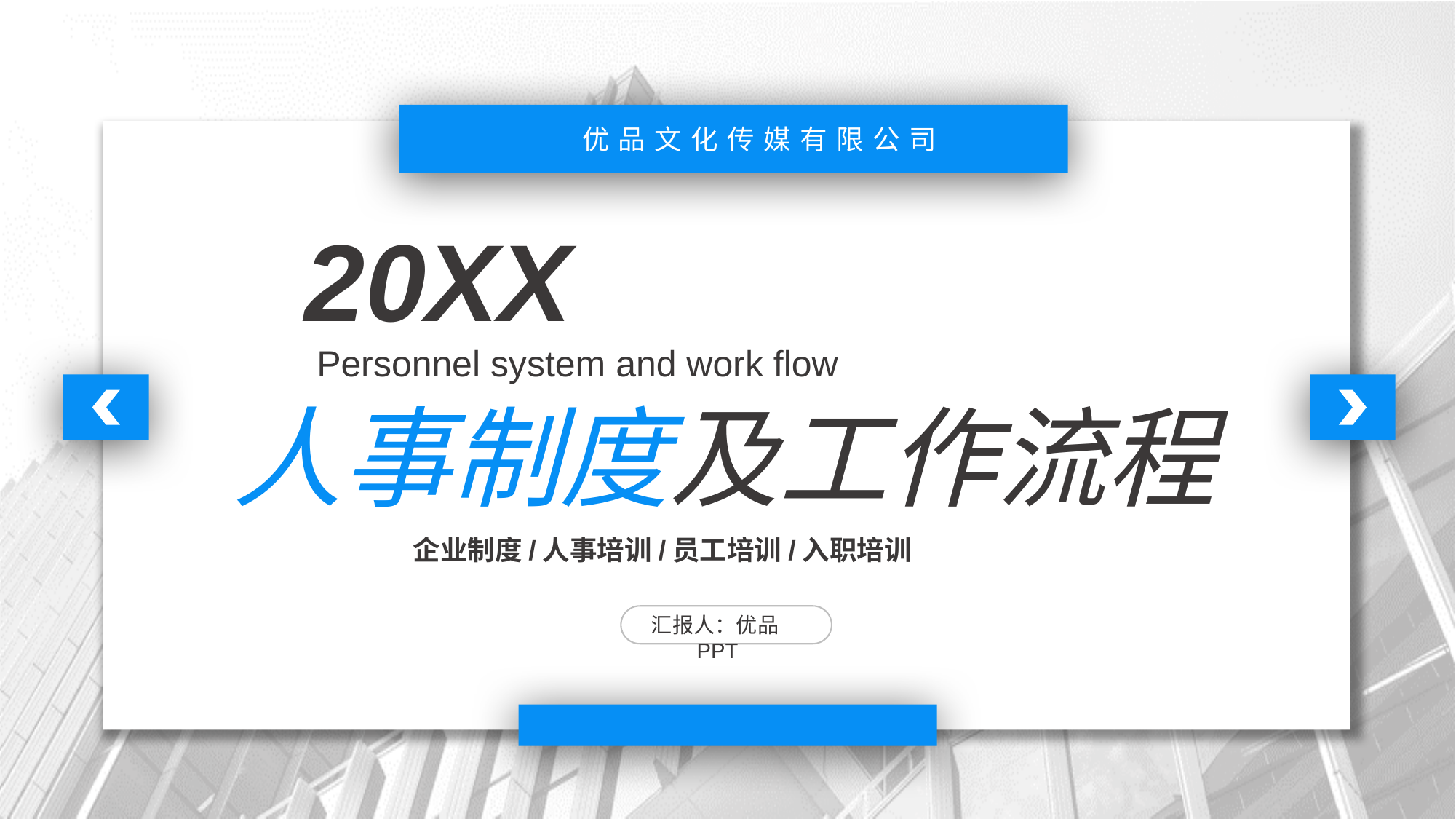

优品文化传媒有限公司

20XX
Personnel system and work flow

人事制度及工作流程

企业制度/人事培训/员工培训/入职培训

汇报人：优品PPT